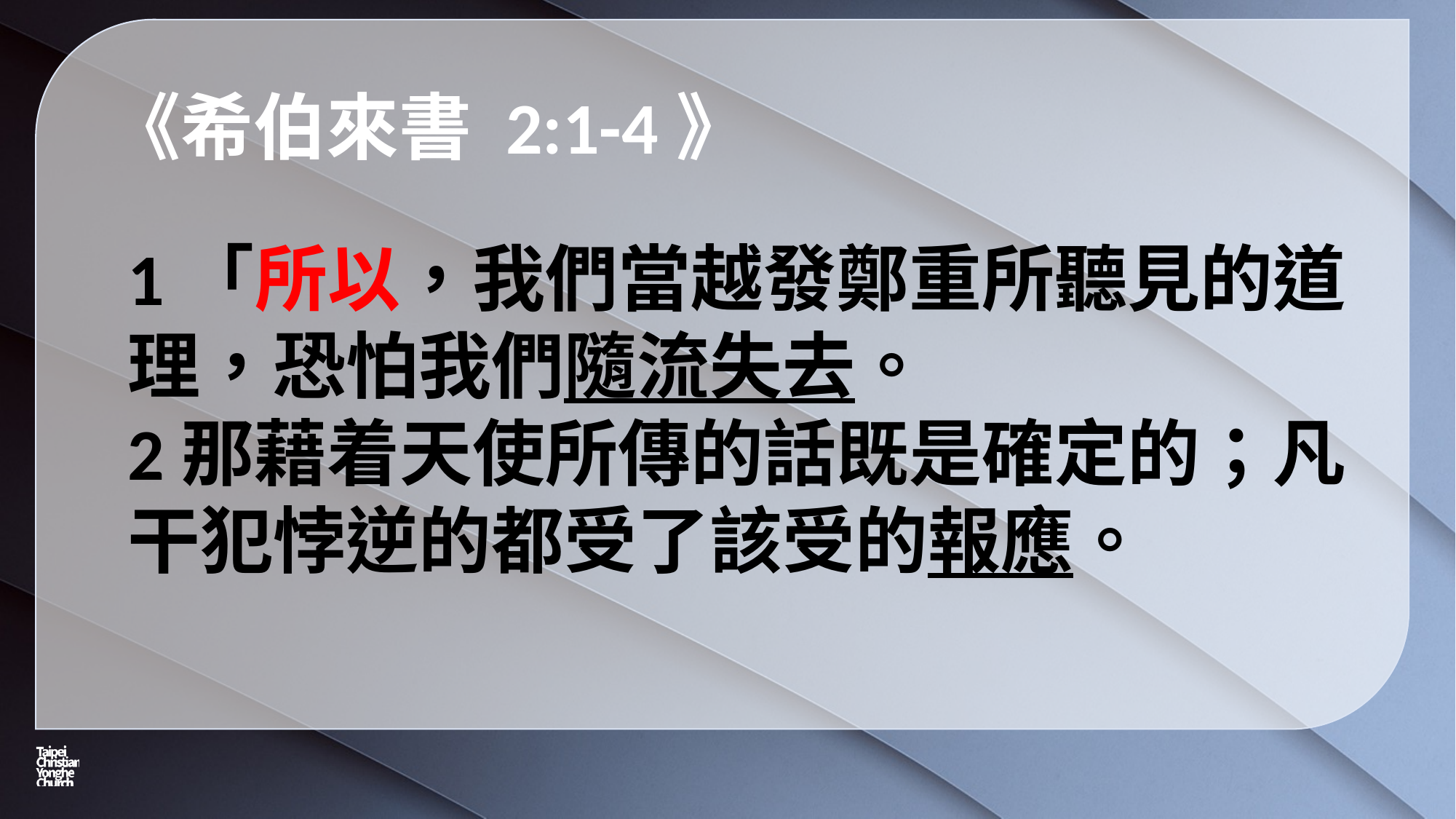

《希伯來書 2:1-4》
1「所以，我們當越發鄭重所聽見的道理，恐怕我們隨流失去。
2那藉着天使所傳的話既是確定的；凡干犯悖逆的都受了該受的報應。